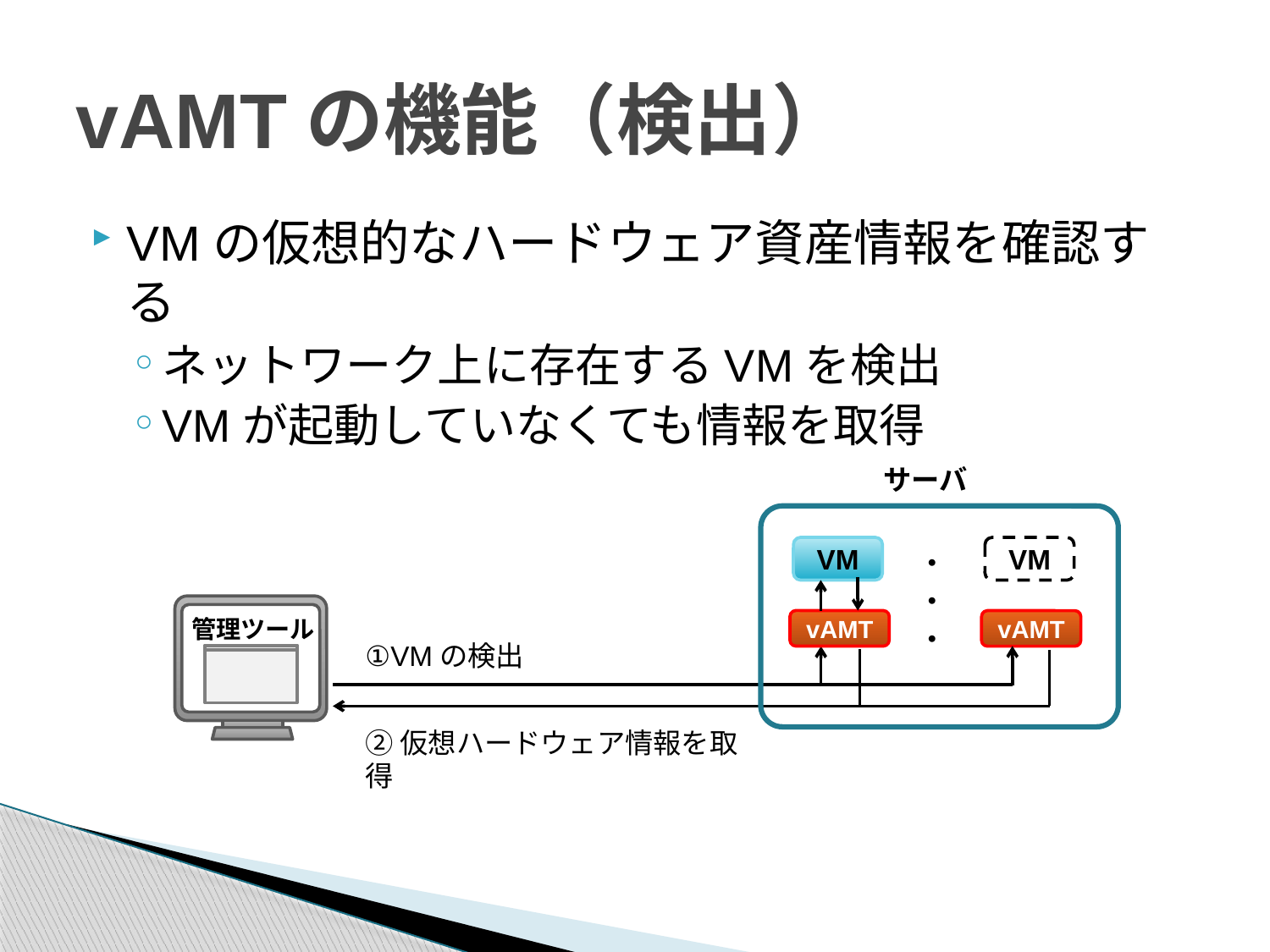

# vAMTの機能（検出）
VMの仮想的なハードウェア資産情報を確認する
ネットワーク上に存在するVMを検出
VMが起動していなくても情報を取得

サーバ

・・・
VM
vAMT
VM

管理ツール

vAMT
①VMの検出
②仮想ハードウェア情報を取得